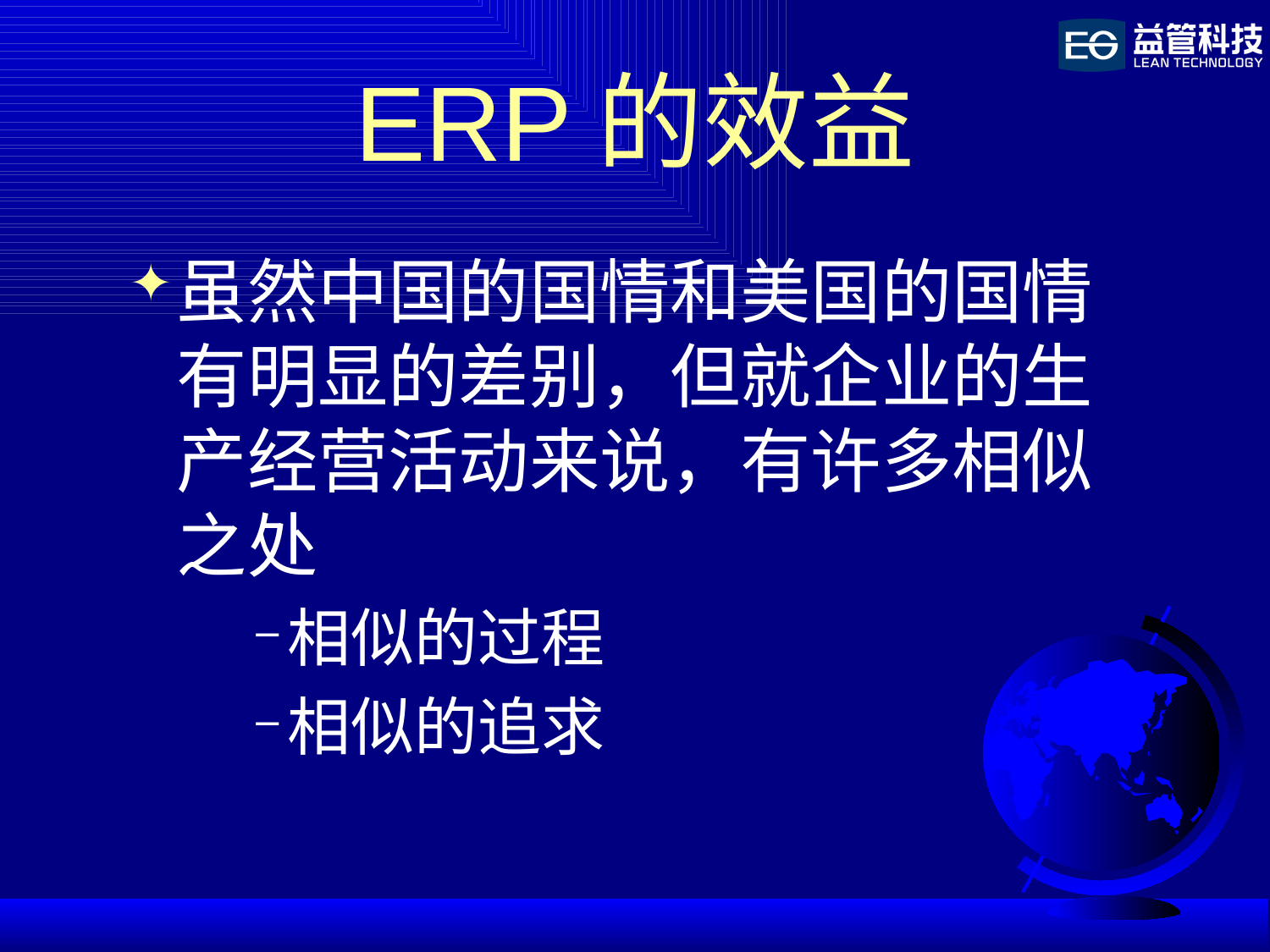

# ERP的效益
虽然中国的国情和美国的国情有明显的差别，但就企业的生产经营活动来说，有许多相似之处
相似的过程
相似的追求
4